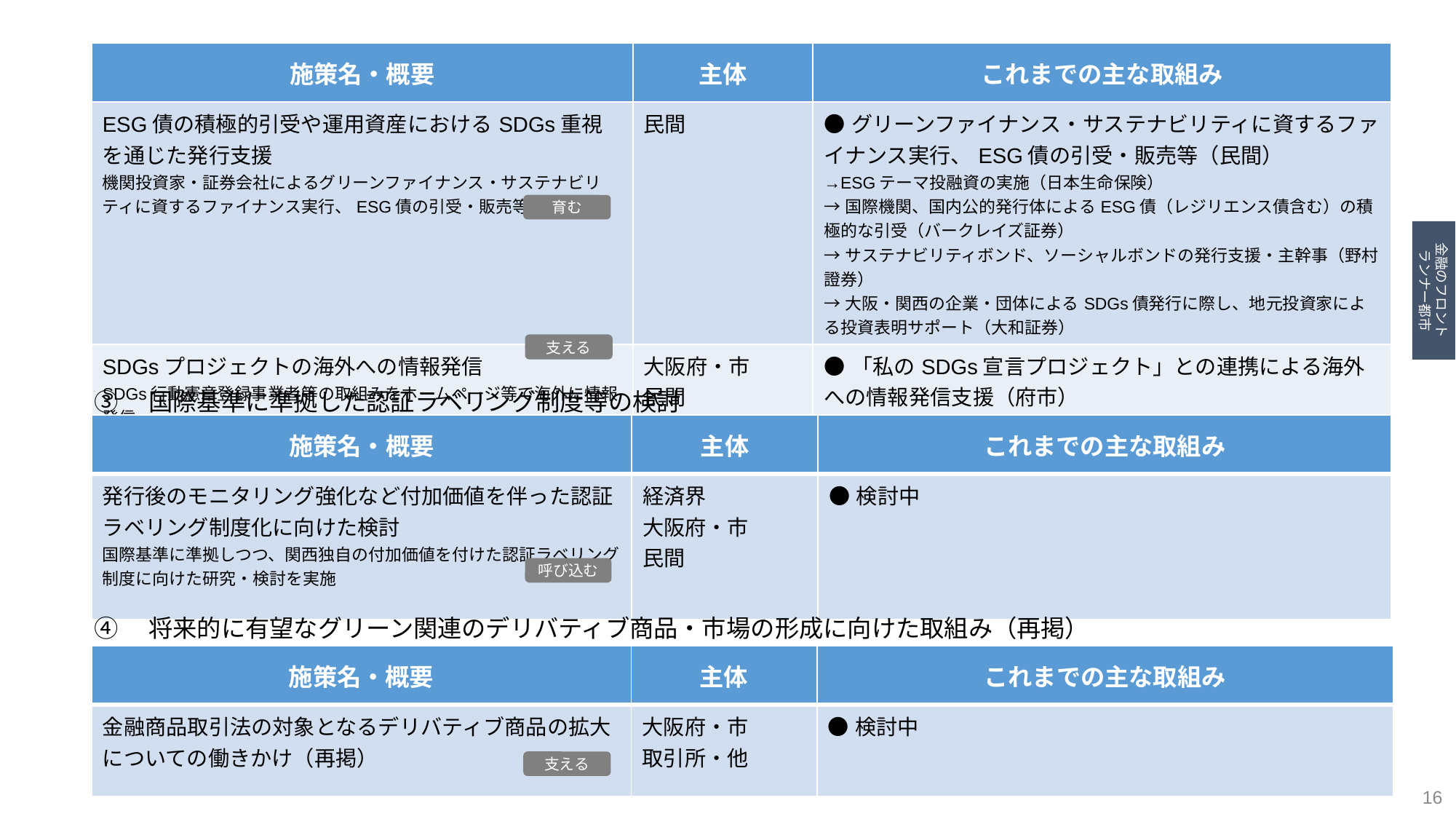

| 施策名・概要 | 主体 | これまでの主な取組み |
| --- | --- | --- |
| ESG債の積極的引受や運用資産におけるSDGs重視を通じた発行支援 機関投資家・証券会社によるグリーンファイナンス・サステナビリティに資するファイナンス実行、ESG債の引受・販売等 | 民間 | ●グリーンファイナンス・サステナビリティに資するファイナンス実行、ESG債の引受・販売等（民間） →ESGテーマ投融資の実施（日本生命保険） →国際機関、国内公的発行体によるESG債（レジリエンス債含む）の積極的な引受（バークレイズ証券） →サステナビリティボンド、ソーシャルボンドの発行支援・主幹事（野村證券） →大阪・関西の企業・団体によるSDGs債発行に際し、地元投資家による投資表明サポート（大和証券） |
| SDGsプロジェクトの海外への情報発信 SDGs行動憲章登録事業者等の取組みをホームページ等で海外に情報発信 | 大阪府・市 民間 経済界 | ●「私のSDGs宣言プロジェクト」との連携による海外への情報発信支援（府市） →企業等がSDGsの達成に向けた行動を宣言する「私のSDGs宣言プロジェクト」参画企業の取組について海外への情報発信を実施【'24/5～】 |
育む
金融のフロント
ランナー都市
支える
③　国際基準に準拠した認証ラベリング制度等の検討
| 施策名・概要 | 主体 | これまでの主な取組み |
| --- | --- | --- |
| 発行後のモニタリング強化など付加価値を伴った認証ラベリング制度化に向けた検討 国際基準に準拠しつつ、関西独自の付加価値を付けた認証ラベリング制度に向けた研究・検討を実施 | 経済界 大阪府・市 民間 | ●検討中 |
呼び込む
④　将来的に有望なグリーン関連のデリバティブ商品・市場の形成に向けた取組み（再掲）
| 施策名・概要 | 主体 | これまでの主な取組み |
| --- | --- | --- |
| 金融商品取引法の対象となるデリバティブ商品の拡大についての働きかけ（再掲） | 大阪府・市 取引所・他 | ●検討中 |
支える
16